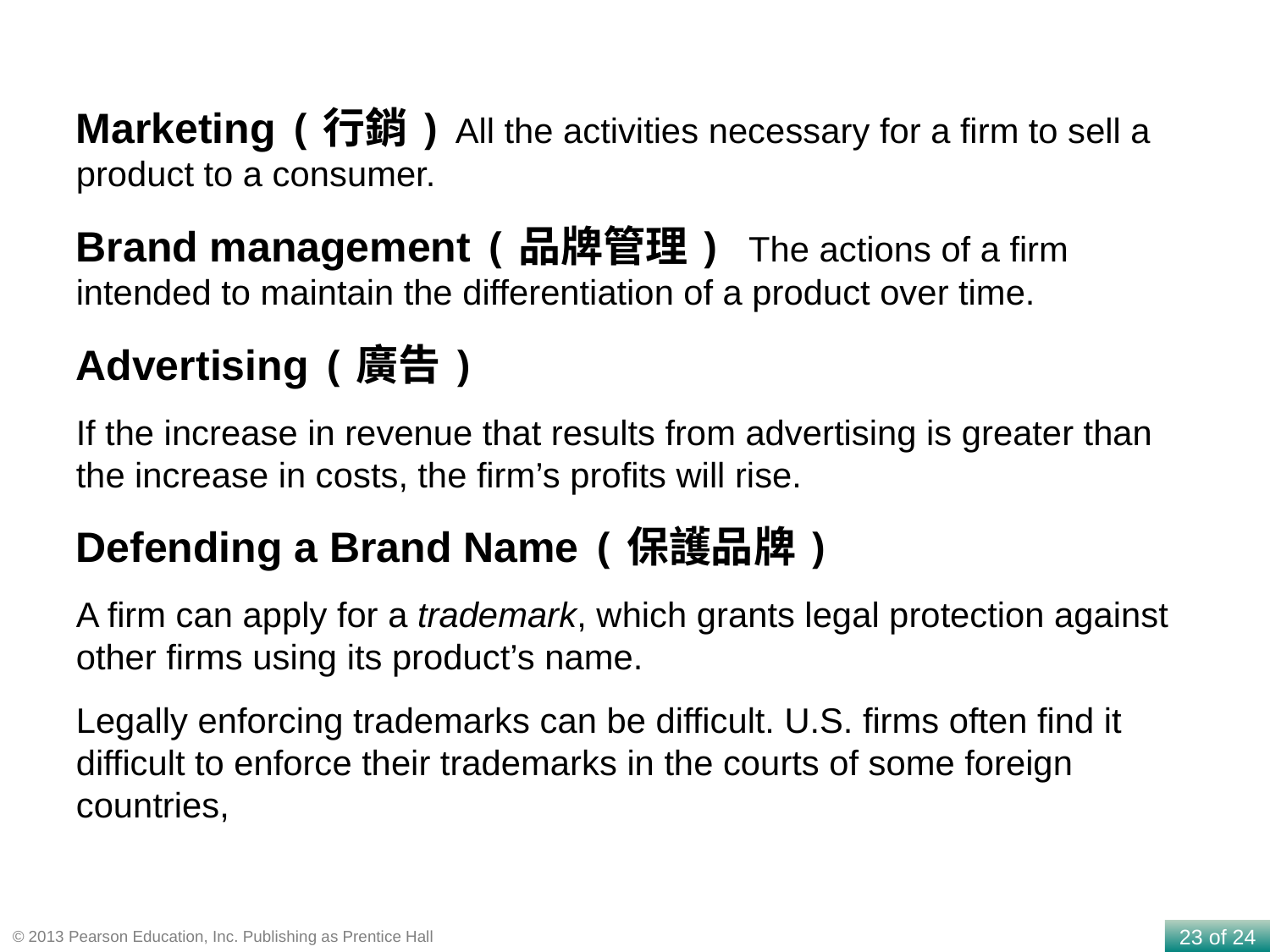

Marketing (行銷) All the activities necessary for a firm to sell a product to a consumer.
Brand management (品牌管理) The actions of a firm intended to maintain the differentiation of a product over time.
Advertising (廣告)
If the increase in revenue that results from advertising is greater than the increase in costs, the firm’s profits will rise.
Defending a Brand Name (保護品牌)
A firm can apply for a trademark, which grants legal protection against other firms using its product’s name.
Legally enforcing trademarks can be difficult. U.S. firms often find it difficult to enforce their trademarks in the courts of some foreign countries,